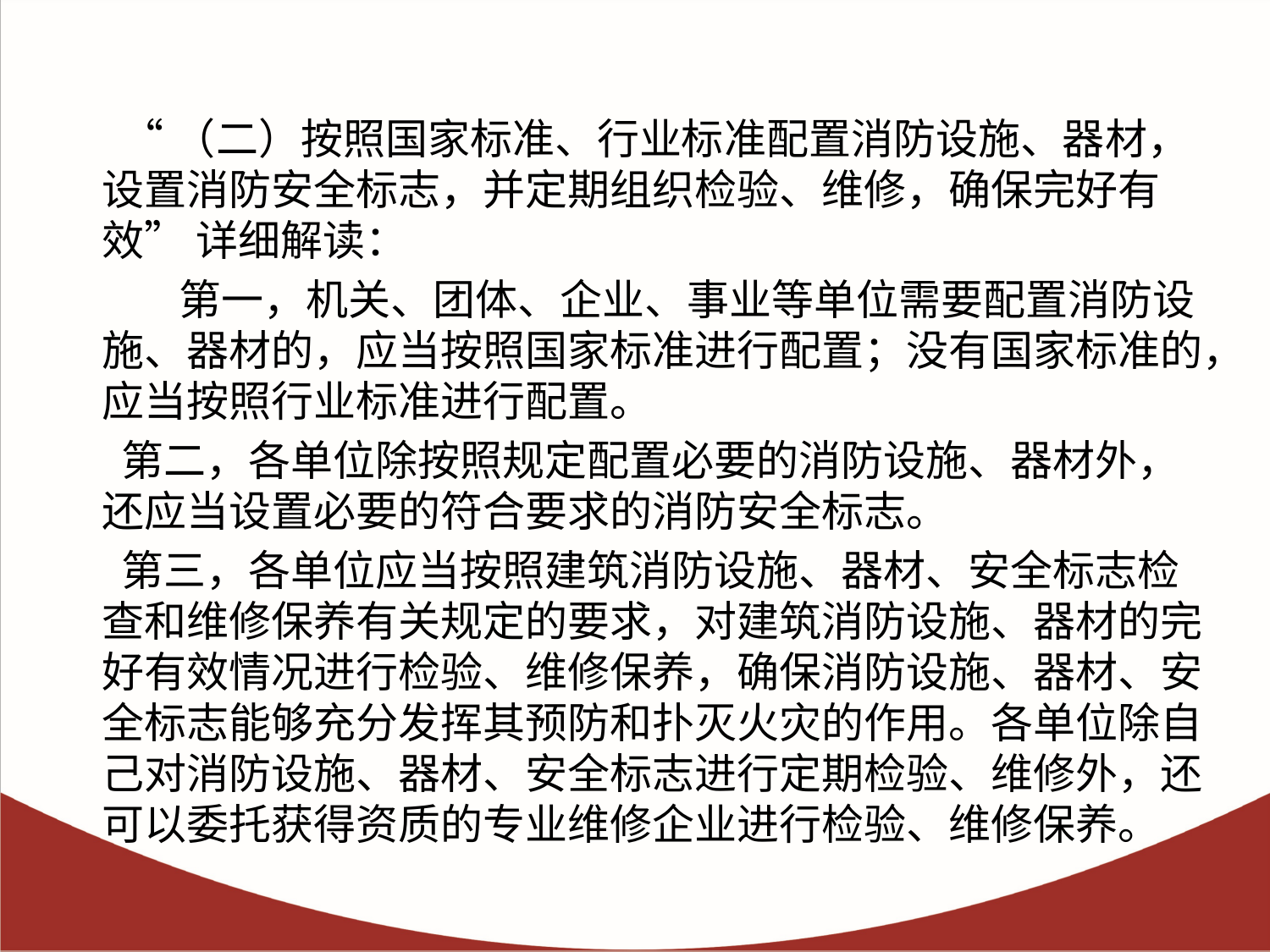

“（二）按照国家标准、行业标准配置消防设施、器材，设置消防安全标志，并定期组织检验、维修，确保完好有效” 详细解读：
            第一，机关、团体、企业、事业等单位需要配置消防设施、器材的，应当按照国家标准进行配置；没有国家标准的，应当按照行业标准进行配置。
      第二，各单位除按照规定配置必要的消防设施、器材外，还应当设置必要的符合要求的消防安全标志。
      第三，各单位应当按照建筑消防设施、器材、安全标志检查和维修保养有关规定的要求，对建筑消防设施、器材的完好有效情况进行检验、维修保养，确保消防设施、器材、安全标志能够充分发挥其预防和扑灭火灾的作用。各单位除自己对消防设施、器材、安全标志进行定期检验、维修外，还可以委托获得资质的专业维修企业进行检验、维修保养。